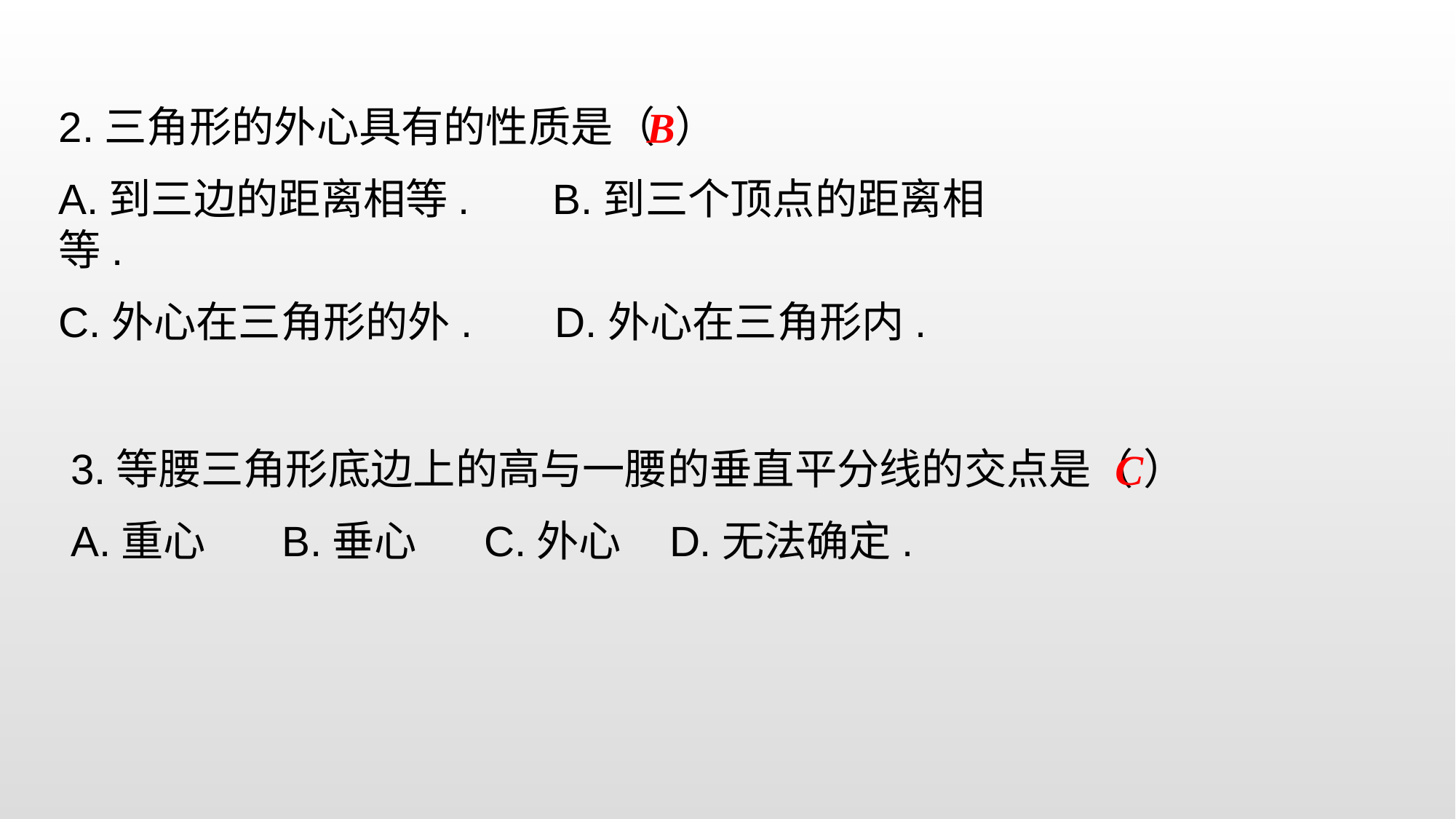

2.三角形的外心具有的性质是（  ）
A.到三边的距离相等.       B.到三个顶点的距离相等.
C.外心在三角形的外.       D.外心在三角形内.
B
3.等腰三角形底边上的高与一腰的垂直平分线的交点是（ ）
A.重心       B.垂心      C.外心    D.无法确定.
C